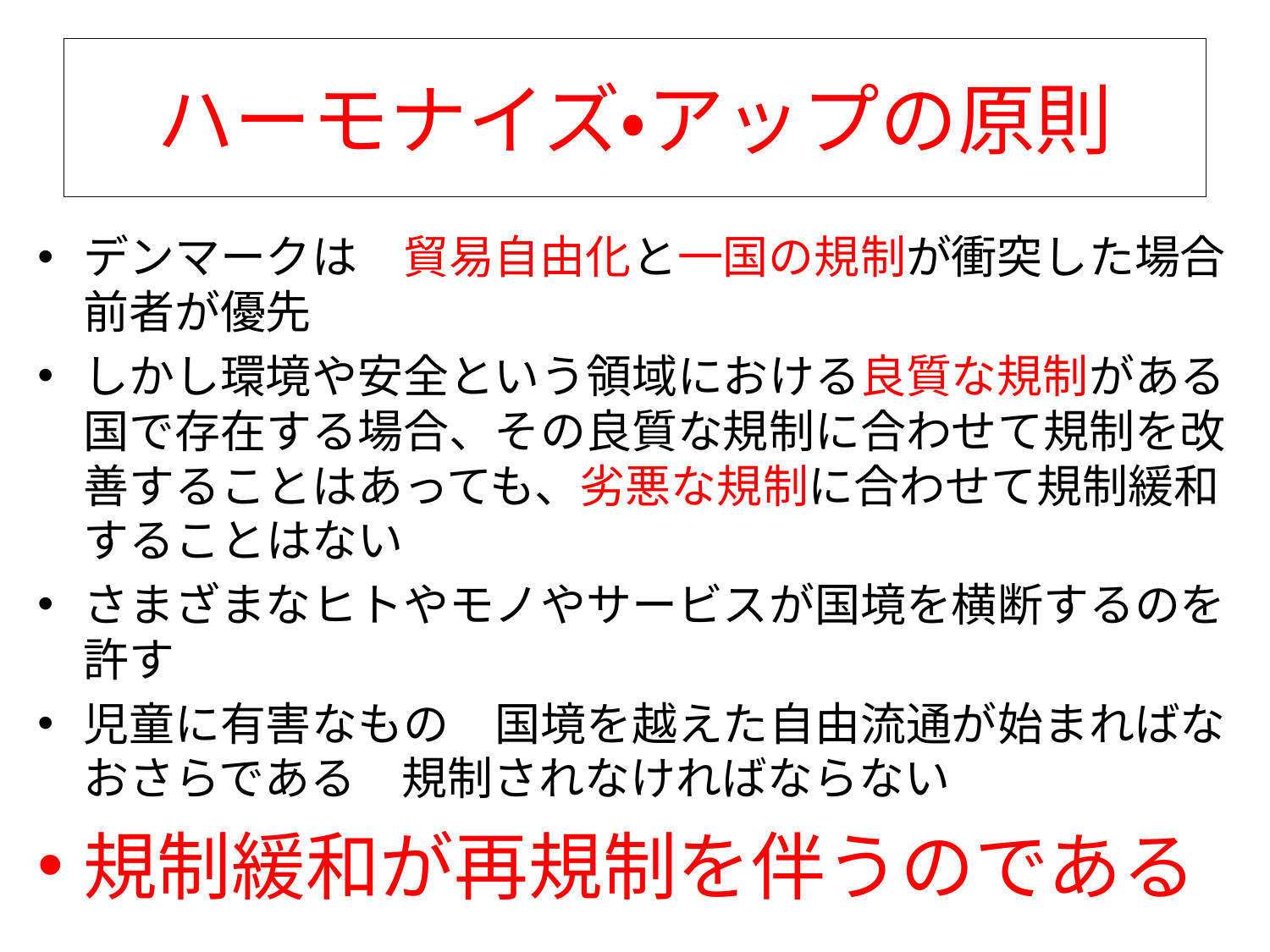

# ハーモナイズ・アップの原則
デンマークは　貿易自由化と一国の規制が衝突した場合前者が優先
しかし環境や安全という領域における良質な規制がある国で存在する場合、その良質な規制に合わせて規制を改善することはあっても、劣悪な規制に合わせて規制緩和することはない
さまざまなヒトやモノやサービスが国境を横断するのを許す
児童に有害なもの　国境を越えた自由流通が始まればなおさらである　規制されなければならない
規制緩和が再規制を伴うのである